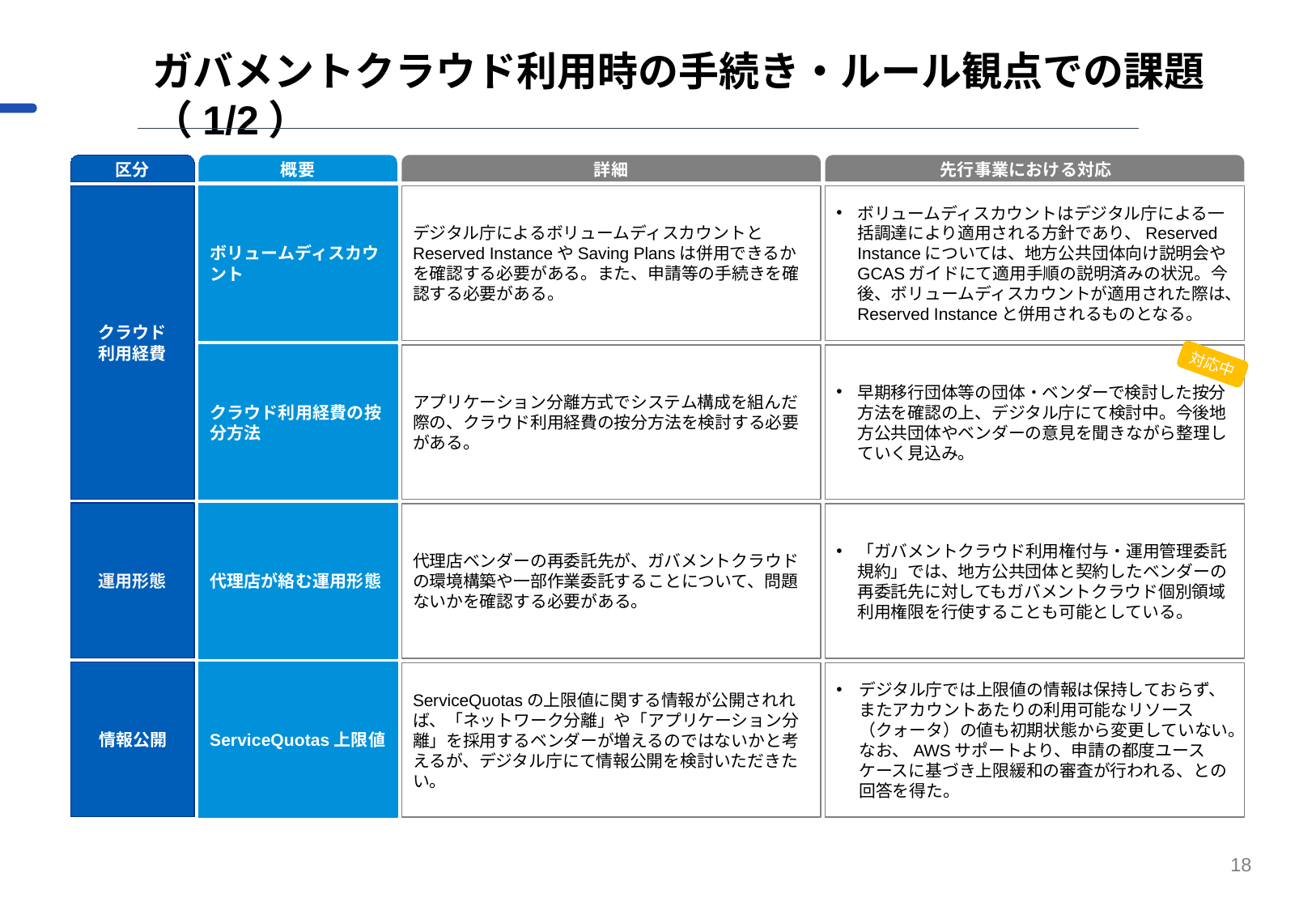

ガバメントクラウド利用時の手続き・ルール観点での課題（1/2）
区分
概要
詳細
先行事業における対応
クラウド
利用経費
ボリュームディスカウント
デジタル庁によるボリュームディスカウントとReserved InstanceやSaving Plansは併用できるかを確認する必要がある。また、申請等の手続きを確認する必要がある。
ボリュームディスカウントはデジタル庁による一括調達により適用される方針であり、Reserved Instanceについては、地方公共団体向け説明会やGCASガイドにて適用手順の説明済みの状況。今後、ボリュームディスカウントが適用された際は、Reserved Instanceと併用されるものとなる。
クラウド利用経費の按分方法
アプリケーション分離方式でシステム構成を組んだ際の、クラウド利用経費の按分方法を検討する必要がある。
早期移行団体等の団体・ベンダーで検討した按分方法を確認の上、デジタル庁にて検討中。今後地方公共団体やベンダーの意見を聞きながら整理していく見込み。
対応中
運用形態
代理店が絡む運用形態
代理店ベンダーの再委託先が、ガバメントクラウドの環境構築や一部作業委託することについて、問題ないかを確認する必要がある。
「ガバメントクラウド利用権付与・運用管理委託規約」では、地方公共団体と契約したベンダーの再委託先に対してもガバメントクラウド個別領域利用権限を行使することも可能としている。
ServiceQuotas上限値
情報公開
ServiceQuotasの上限値に関する情報が公開されれば、「ネットワーク分離」や「アプリケーション分離」を採用するベンダーが増えるのではないかと考えるが、デジタル庁にて情報公開を検討いただきたい。
デジタル庁では上限値の情報は保持しておらず、またアカウントあたりの利用可能なリソース（クォータ）の値も初期状態から変更していない。なお、AWSサポートより、申請の都度ユースケースに基づき上限緩和の審査が行われる、との回答を得た。
18